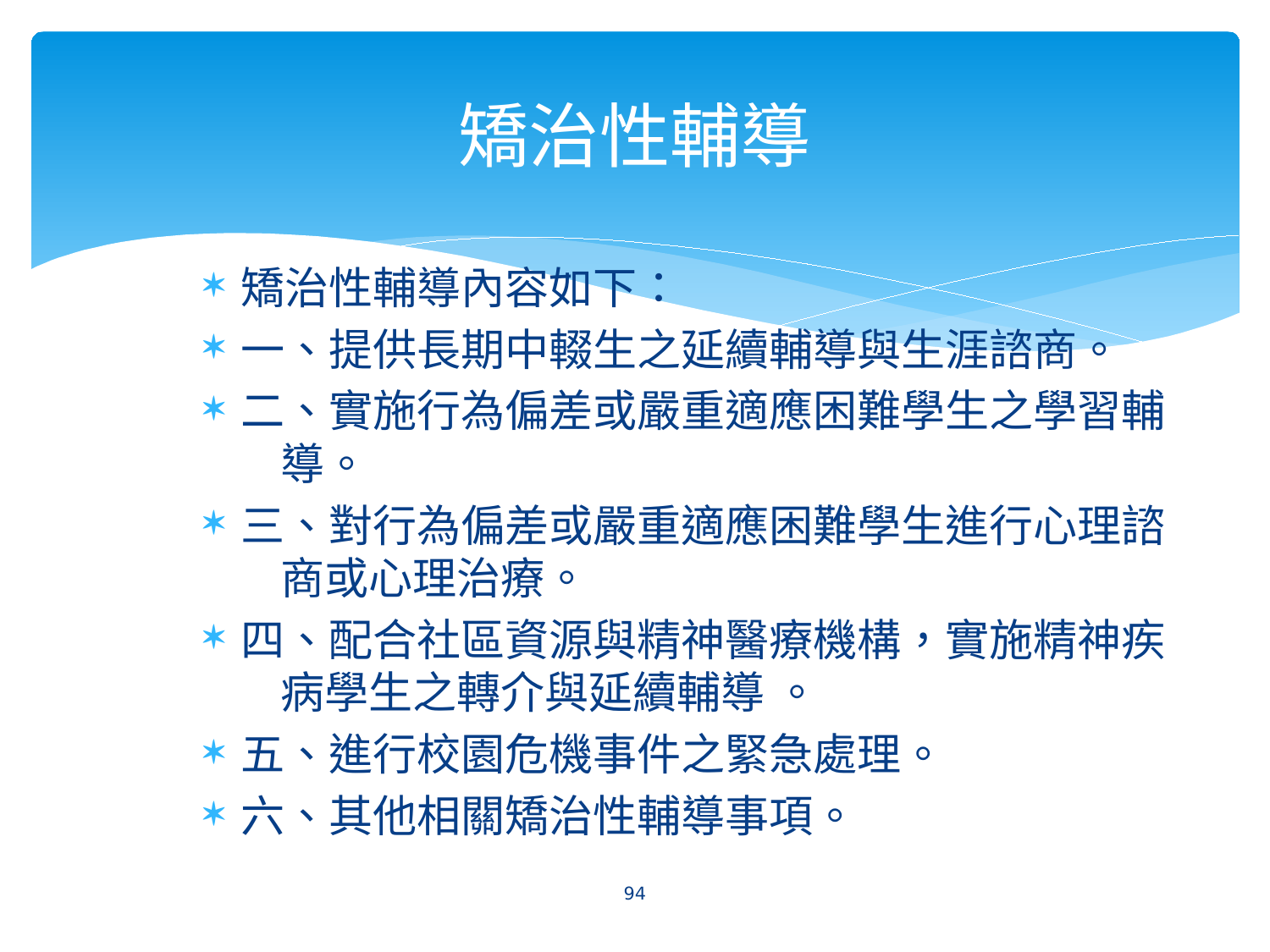

# 矯治性輔導
矯治性輔導內容如下：
一、提供長期中輟生之延續輔導與生涯諮商。
二、實施行為偏差或嚴重適應困難學生之學習輔
    導。
三、對行為偏差或嚴重適應困難學生進行心理諮
    商或心理治療。
四、配合社區資源與精神醫療機構，實施精神疾
    病學生之轉介與延續輔導 。
五、進行校園危機事件之緊急處理。
六、其他相關矯治性輔導事項。

94